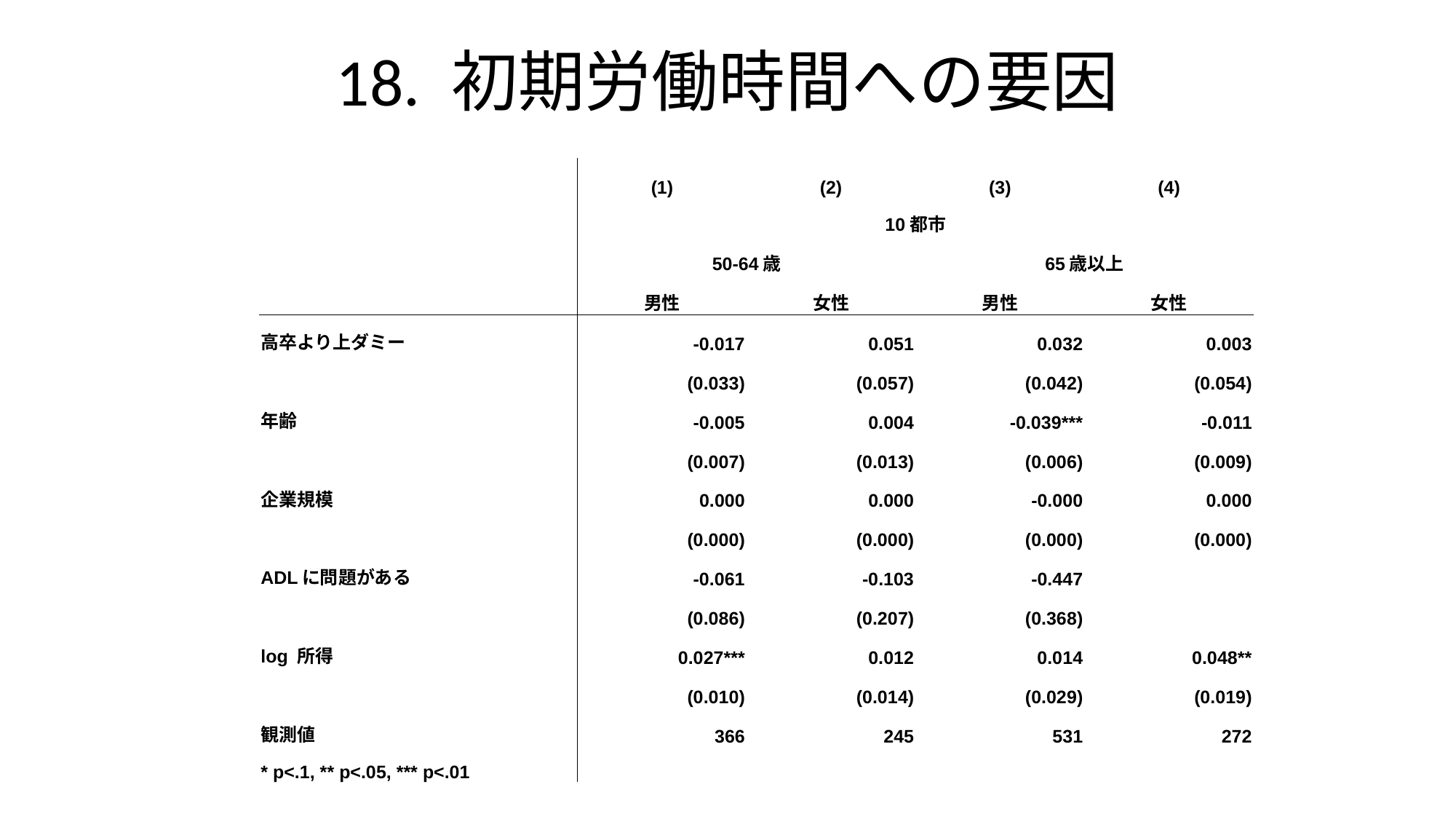

# 18. 初期労働時間への要因
|  | (1) | (2) | (3) | (4) |
| --- | --- | --- | --- | --- |
|  | 10都市 |  |  |  |
|  | 50-64歳 |  | 65歳以上 |  |
|  | 男性 | 女性 | 男性 | 女性 |
| 高卒より上ダミー | -0.017 | 0.051 | 0.032 | 0.003 |
|  | (0.033) | (0.057) | (0.042) | (0.054) |
| 年齢 | -0.005 | 0.004 | -0.039\*\*\* | -0.011 |
|  | (0.007) | (0.013) | (0.006) | (0.009) |
| 企業規模 | 0.000 | 0.000 | -0.000 | 0.000 |
|  | (0.000) | (0.000) | (0.000) | (0.000) |
| ADLに問題がある | -0.061 | -0.103 | -0.447 |  |
|  | (0.086) | (0.207) | (0.368) |  |
| log 所得 | 0.027\*\*\* | 0.012 | 0.014 | 0.048\*\* |
|  | (0.010) | (0.014) | (0.029) | (0.019) |
| 観測値 | 366 | 245 | 531 | 272 |
| \* p<.1, \*\* p<.05, \*\*\* p<.01 |  |  |  |  |